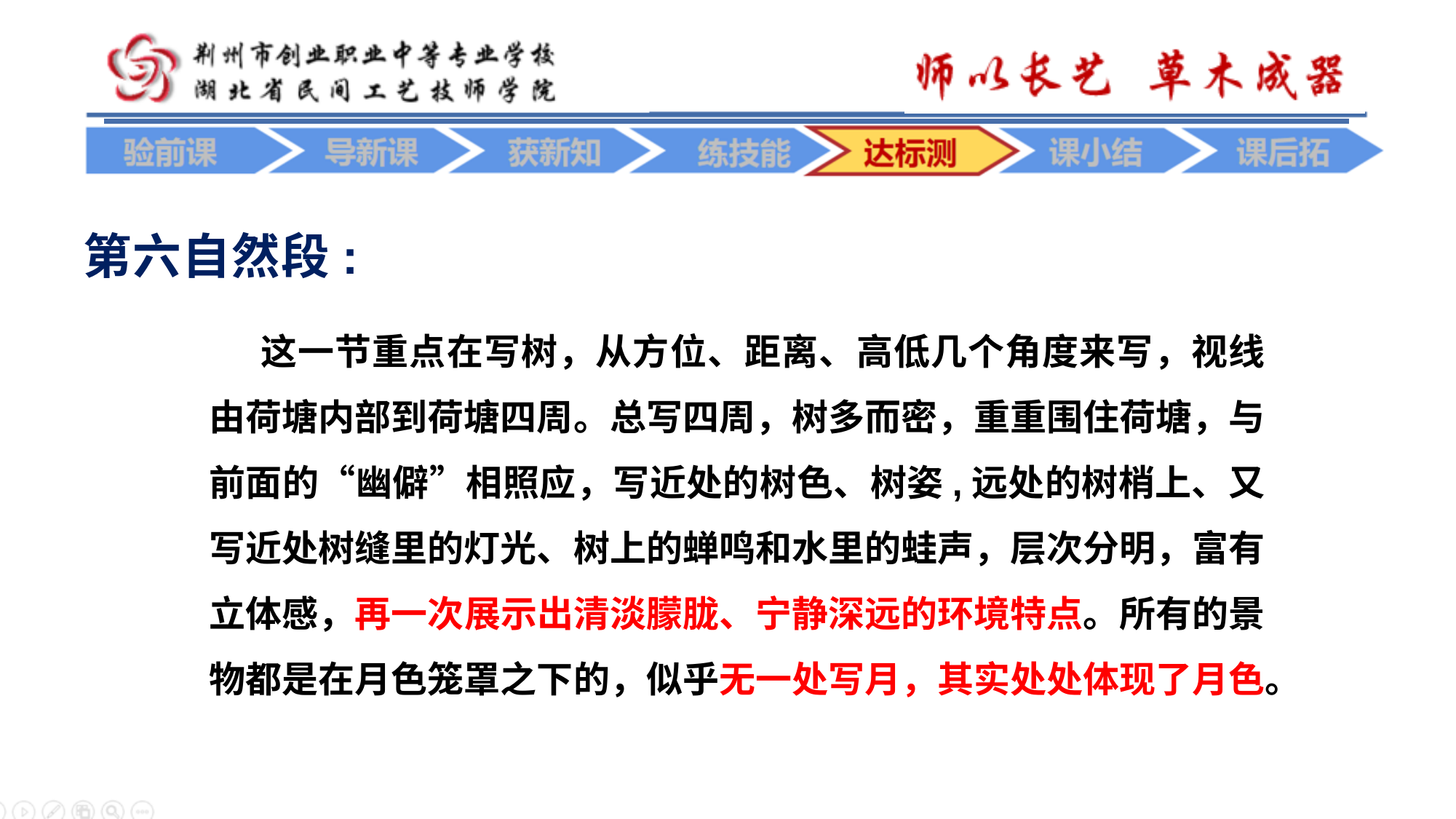

第六自然段:
这一节重点在写树，从方位、距离、高低几个角度来写，视线由荷塘内部到荷塘四周。总写四周，树多而密，重重围住荷塘，与前面的“幽僻”相照应，写近处的树色、树姿,远处的树梢上、又写近处树缝里的灯光、树上的蝉鸣和水里的蛙声，层次分明，富有立体感，再一次展示出清淡朦胧、宁静深远的环境特点。所有的景物都是在月色笼罩之下的，似乎无一处写月，其实处处体现了月色。